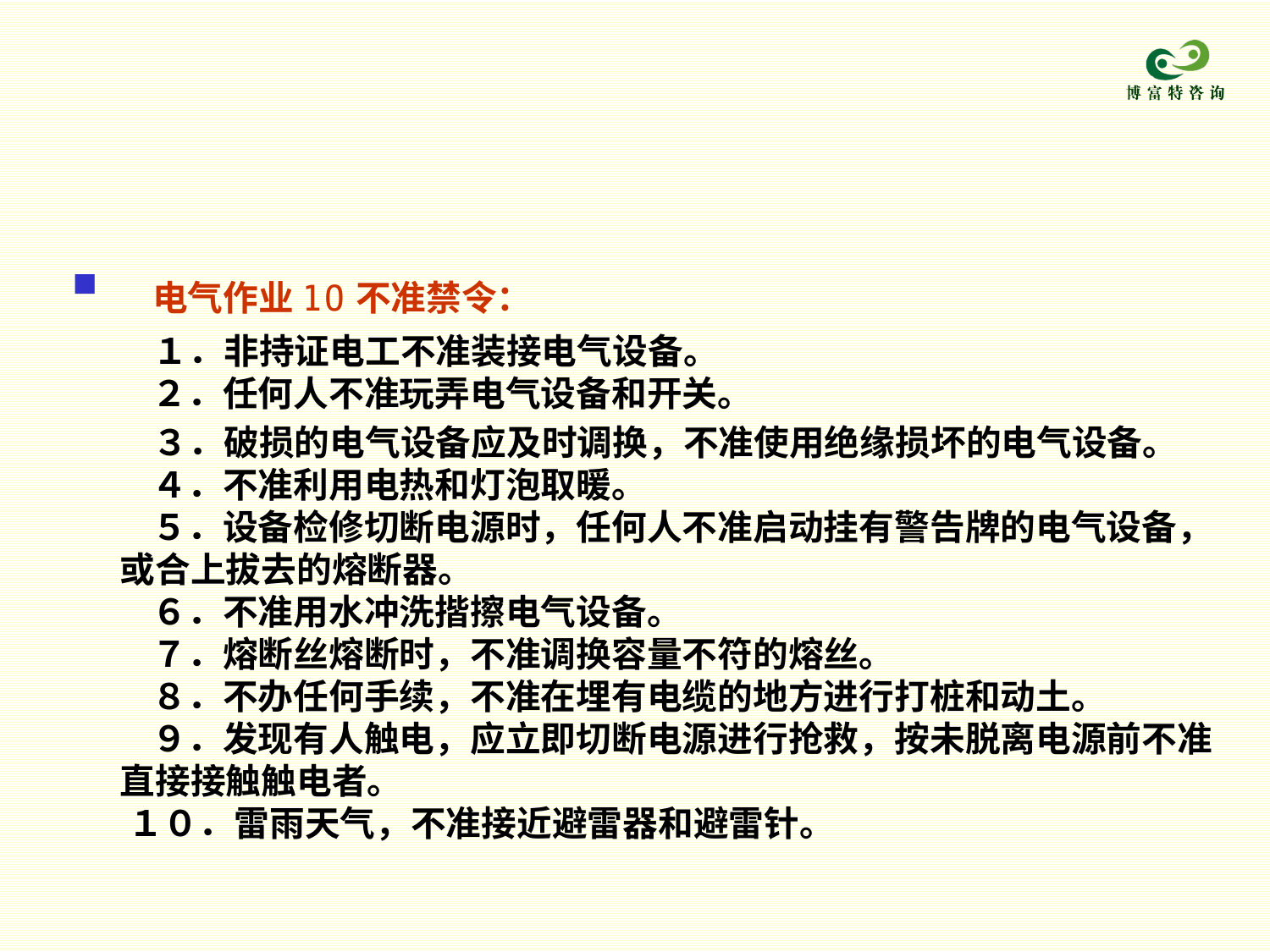

电气作业10不准禁令：
         １．非持证电工不准装接电气设备。
    ２．任何人不准玩弄电气设备和开关。
         ３．破损的电气设备应及时调换，不准使用绝缘损坏的电气设备。
    ４．不准利用电热和灯泡取暖。
    ５．设备检修切断电源时，任何人不准启动挂有警告牌的电气设备，或合上拔去的熔断器。
    ６．不准用水冲洗揩擦电气设备。
    ７．熔断丝熔断时，不准调换容量不符的熔丝。
    ８．不办任何手续，不准在埋有电缆的地方进行打桩和动土。
    ９．发现有人触电，应立即切断电源进行抢救，按未脱离电源前不准直接接触触电者。
 １０．雷雨天气，不准接近避雷器和避雷针。